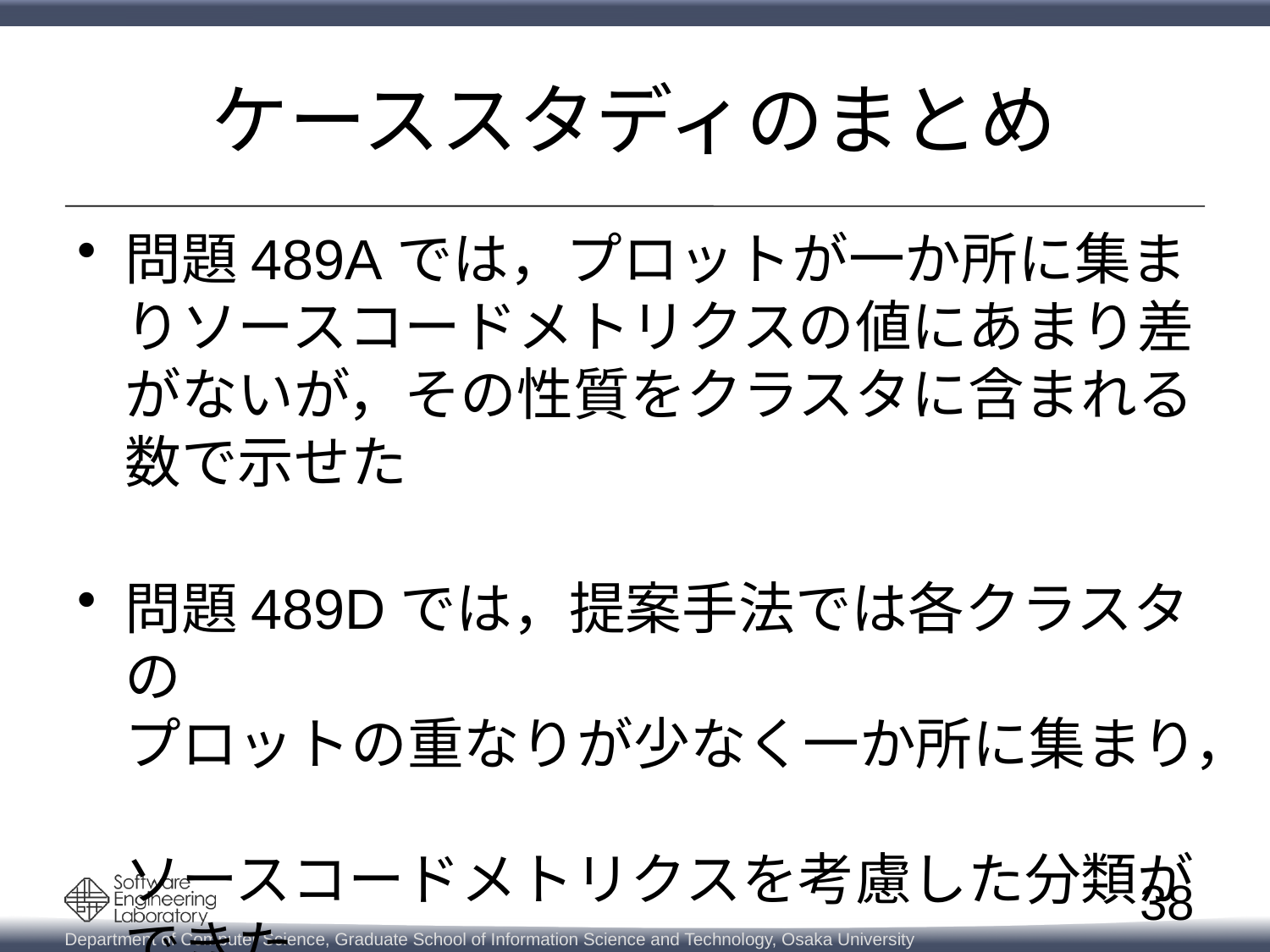

# ケーススタディのまとめ
問題489Aでは，プロットが一か所に集まりソースコードメトリクスの値にあまり差がないが，その性質をクラスタに含まれる数で示せた
問題489Dでは，提案手法では各クラスタの
プロットの重なりが少なく一か所に集まり，
ソースコードメトリクスを考慮した分類ができた
38